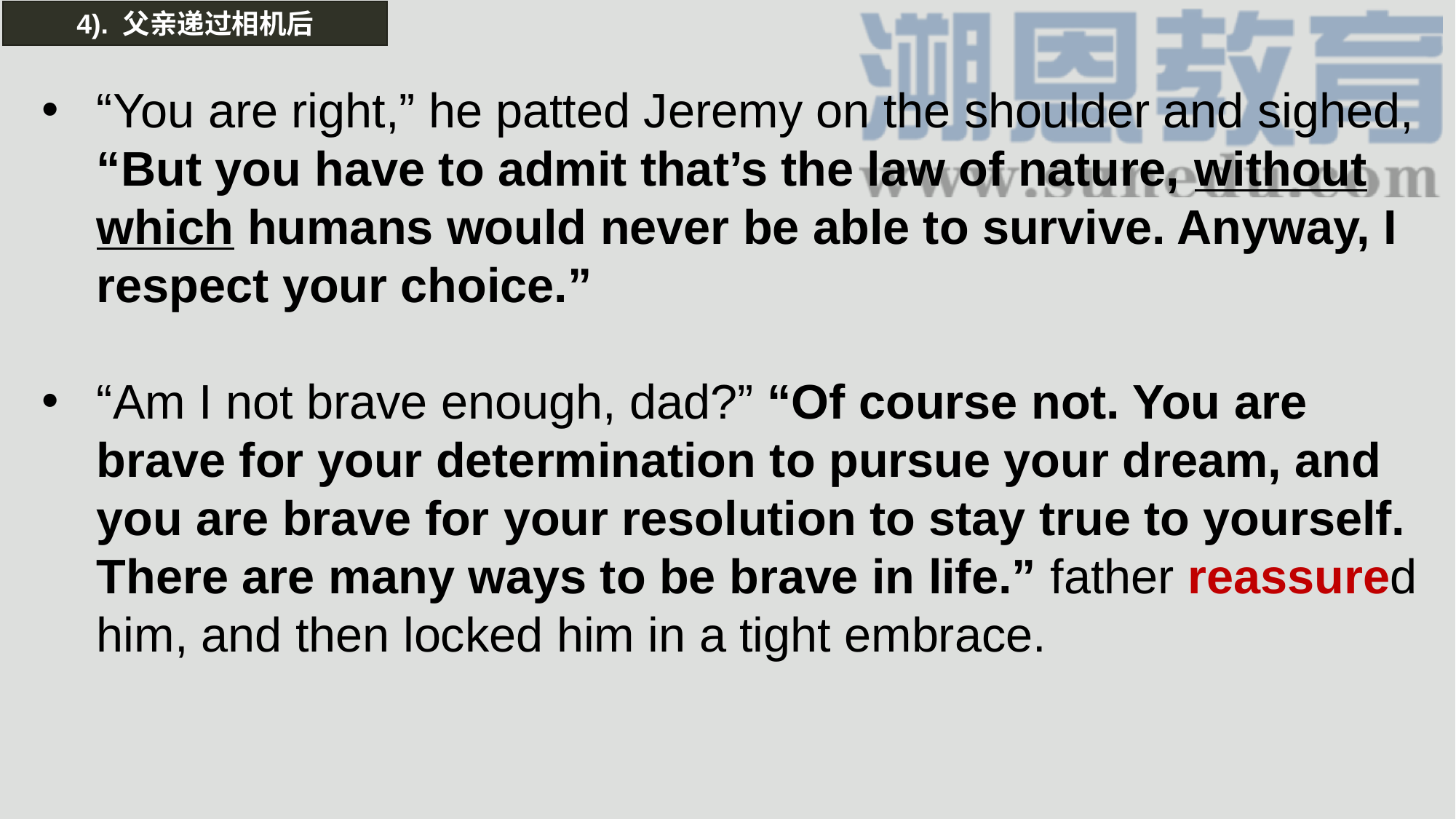

4). 父亲递过相机后
“You are right,” he patted Jeremy on the shoulder and sighed, “But you have to admit that’s the law of nature, without which humans would never be able to survive. Anyway, I respect your choice.”

“Am I not brave enough, dad?” “Of course not. You are brave for your determination to pursue your dream, and you are brave for your resolution to stay true to yourself. There are many ways to be brave in life.” father reassured him, and then locked him in a tight embrace.